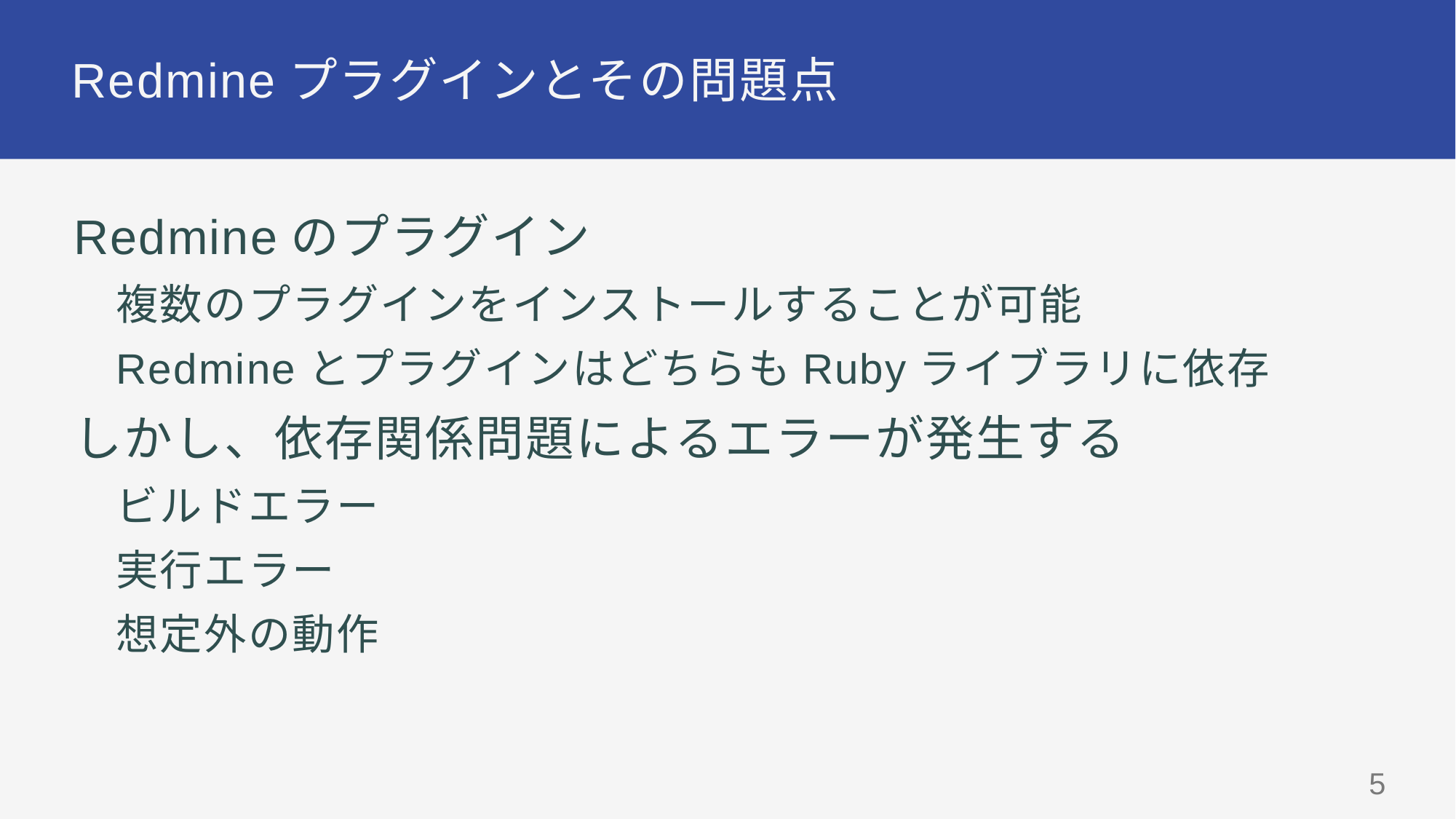

# Redmineプラグインとその問題点
Redmineのプラグイン
複数のプラグインをインストールすることが可能
RedmineとプラグインはどちらもRubyライブラリに依存
しかし、依存関係問題によるエラーが発生する
ビルドエラー
実行エラー
想定外の動作
5